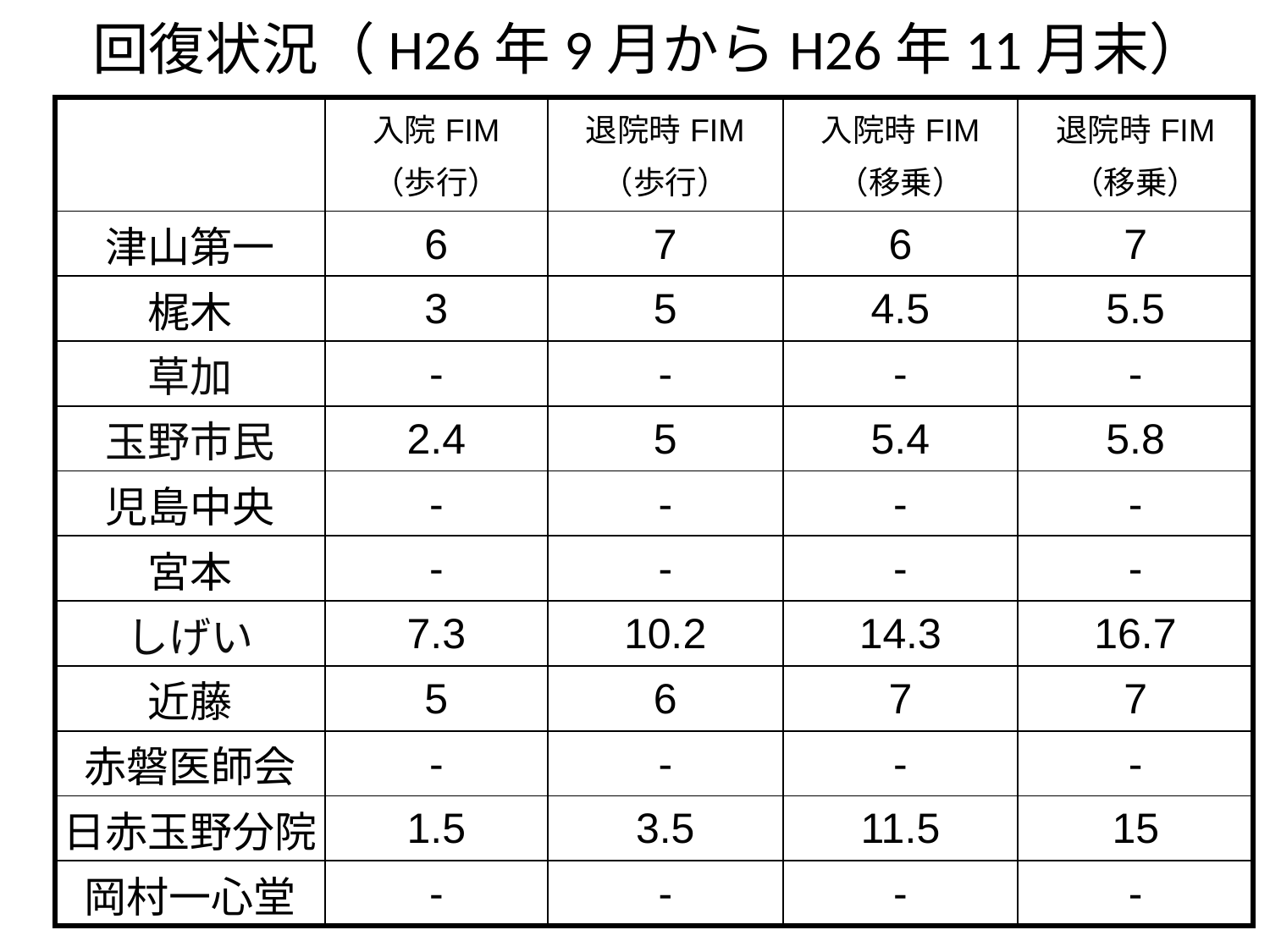

回復状況（H26年9月からH26年11月末）
|  | 入院FIM （歩行） | 退院時FIM （歩行） | 入院時FIM （移乗） | 退院時FIM （移乗） |
| --- | --- | --- | --- | --- |
| 津山第一 | 6 | 7 | 6 | 7 |
| 梶木 | 3 | 5 | 4.5 | 5.5 |
| 草加 | - | - | - | - |
| 玉野市民 | 2.4 | 5 | 5.4 | 5.8 |
| 児島中央 | - | - | - | - |
| 宮本 | - | - | - | - |
| しげい | 7.3 | 10.2 | 14.3 | 16.7 |
| 近藤 | 5 | 6 | 7 | 7 |
| 赤磐医師会 | - | - | - | - |
| 日赤玉野分院 | 1.5 | 3.5 | 11.5 | 15 |
| 岡村一心堂 | - | - | - | - |